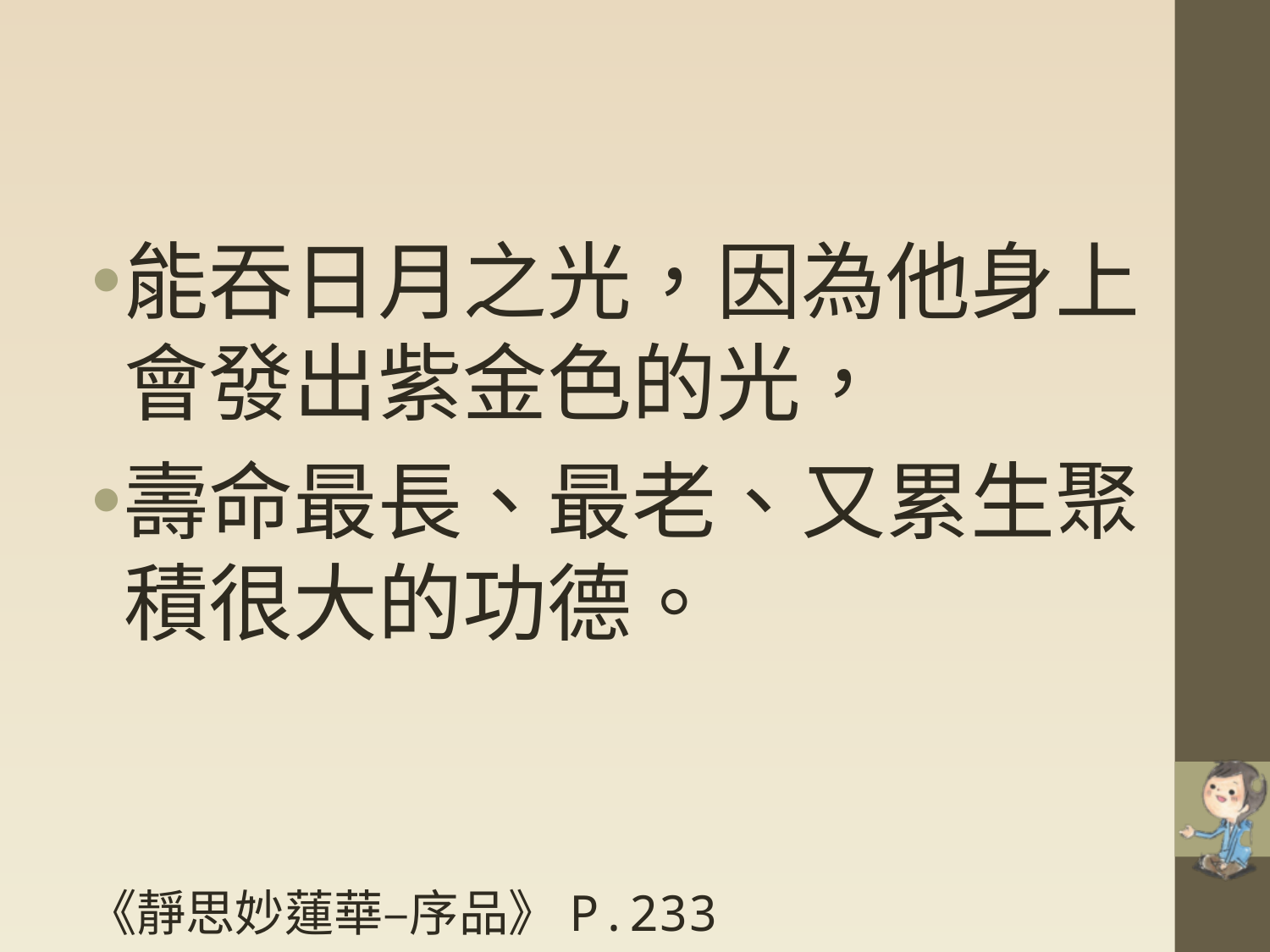

能吞日月之光，因為他身上會發出紫金色的光，
壽命最長、最老、又累生聚積很大的功德。

《靜思妙蓮華–序品》P.233